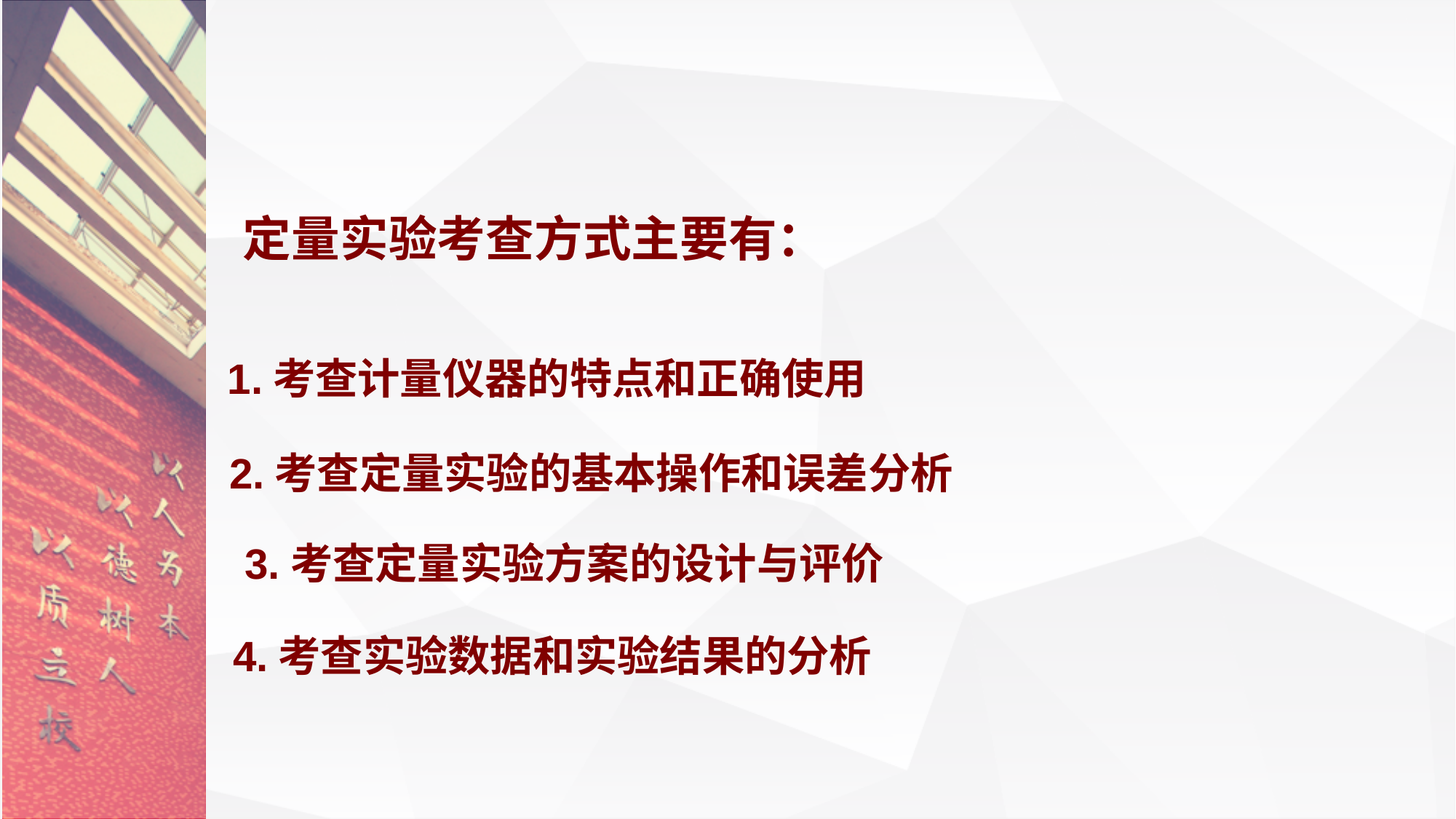

定量实验考查方式主要有：
1.考查计量仪器的特点和正确使用
2.考查定量实验的基本操作和误差分析
　3.考查定量实验方案的设计与评价
4.考查实验数据和实验结果的分析